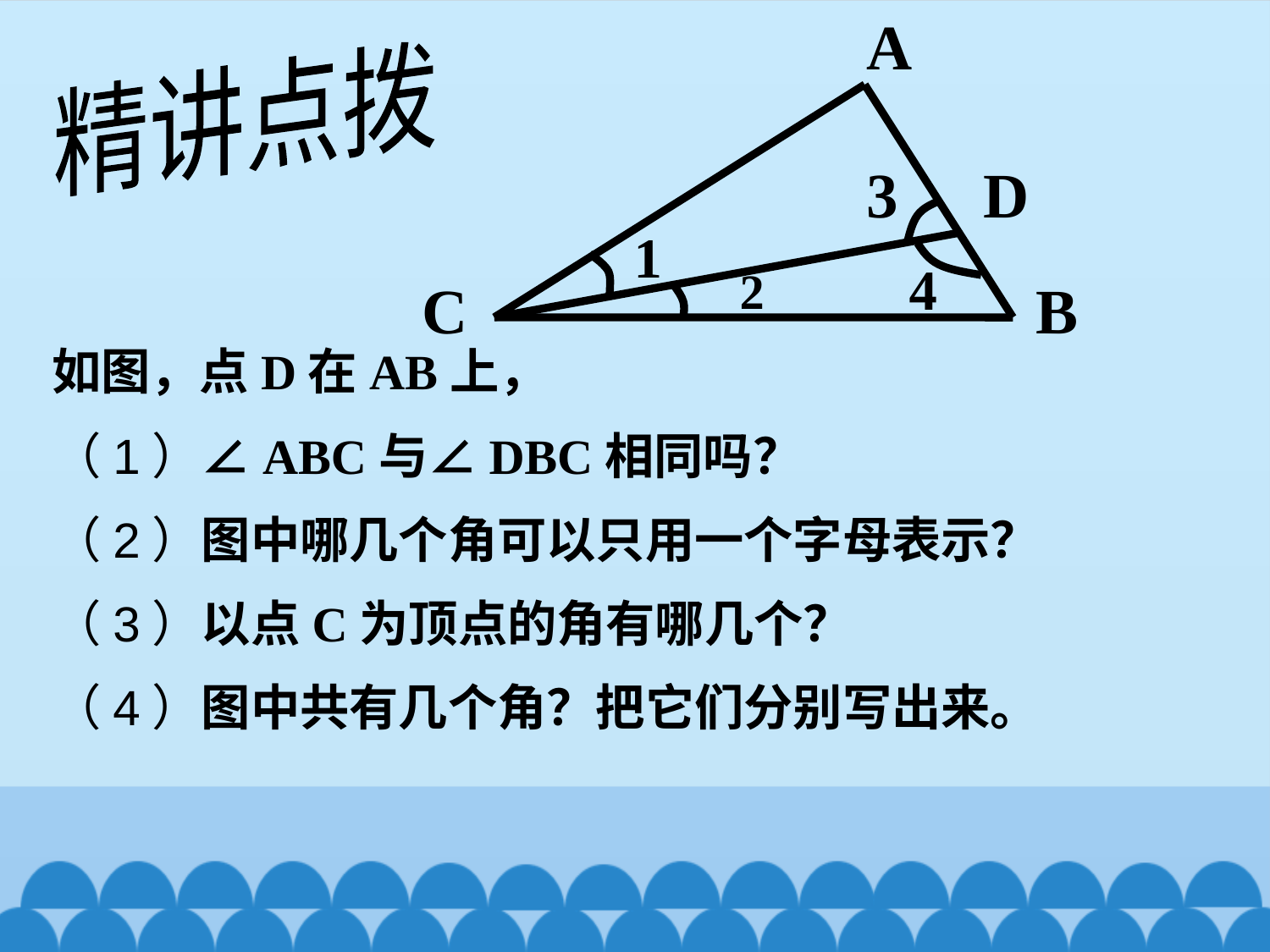

A

D

C
B

3

1

4
2

精讲点拨
如图，点D在AB上，
（1）∠ABC与∠DBC相同吗？
（2）图中哪几个角可以只用一个字母表示？
（3）以点C为顶点的角有哪几个？
（4）图中共有几个角？把它们分别写出来。